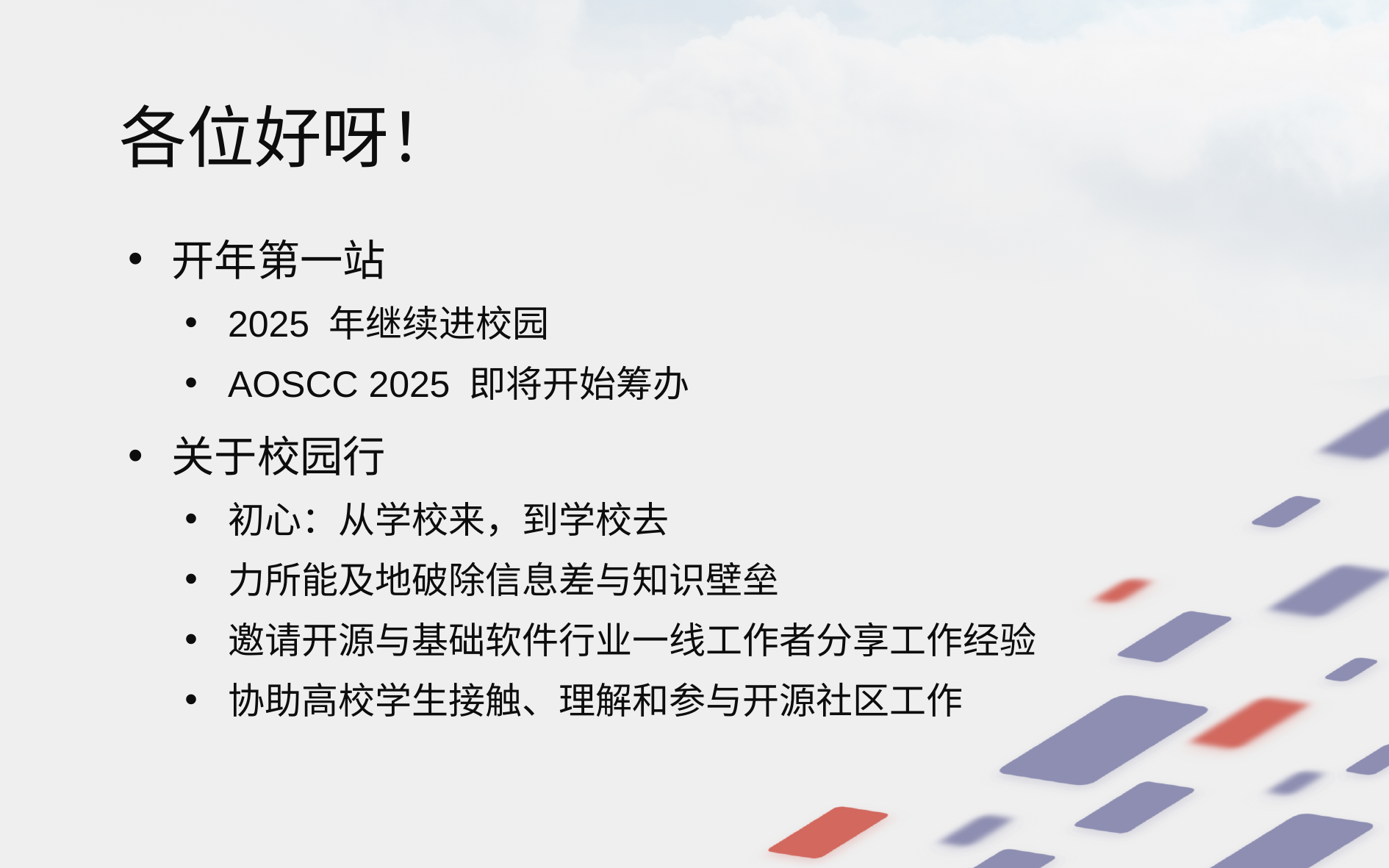

# 各位好呀！
开年第一站
2025 年继续进校园
AOSCC 2025 即将开始筹办
关于校园行
初心：从学校来，到学校去
力所能及地破除信息差与知识壁垒
邀请开源与基础软件行业一线工作者分享工作经验
协助高校学生接触、理解和参与开源社区工作